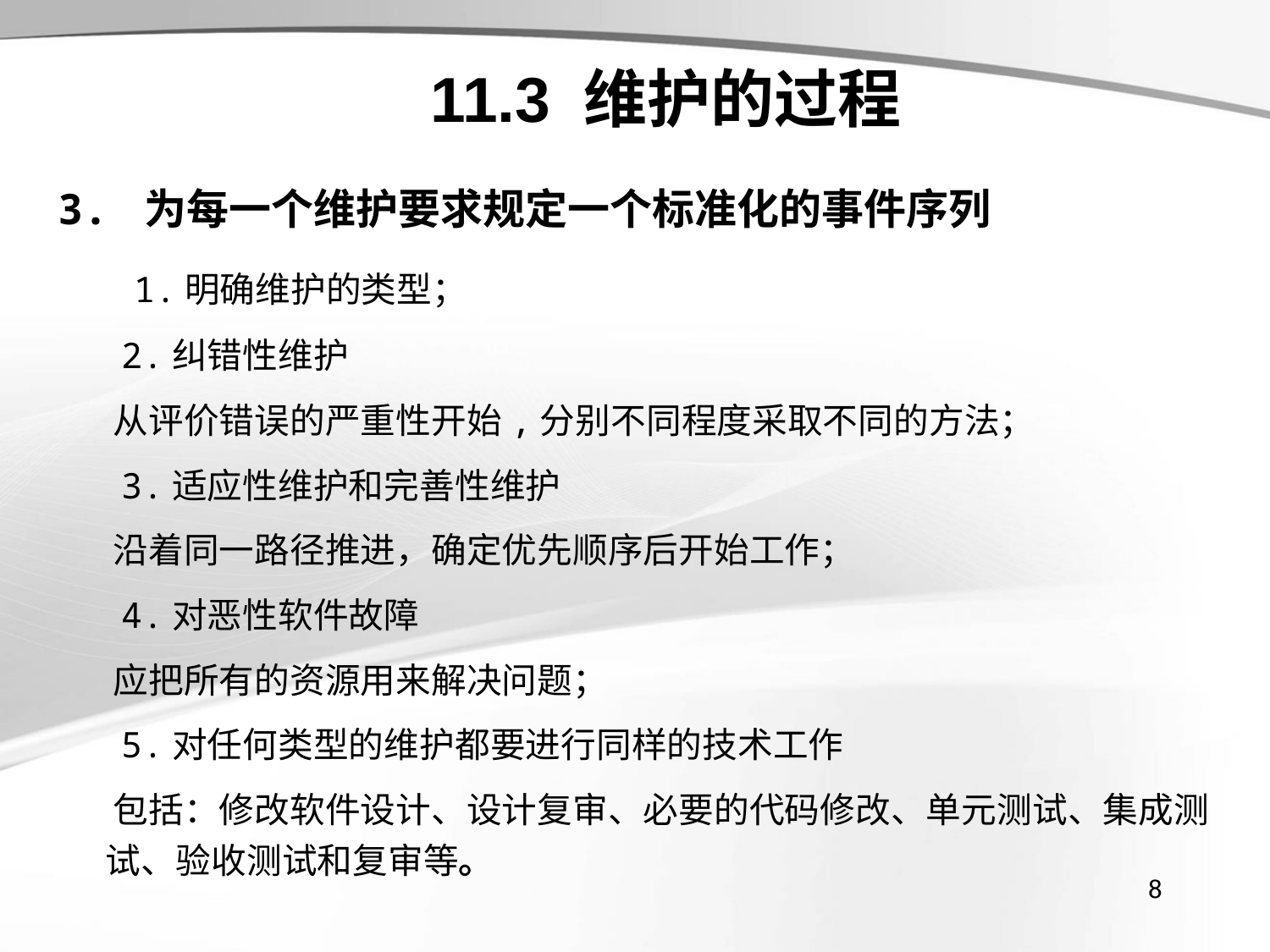

# 11.3 维护的过程
3. 为每一个维护要求规定一个标准化的事件序列
   1.明确维护的类型；
   2.纠错性维护
      从评价错误的严重性开始,分别不同程度采取不同的方法；
   3.适应性维护和完善性维护
      沿着同一路径推进，确定优先顺序后开始工作；
   4.对恶性软件故障
      应把所有的资源用来解决问题；
   5.对任何类型的维护都要进行同样的技术工作
      包括：修改软件设计、设计复审、必要的代码修改、单元测试、集成测试、验收测试和复审等。
8